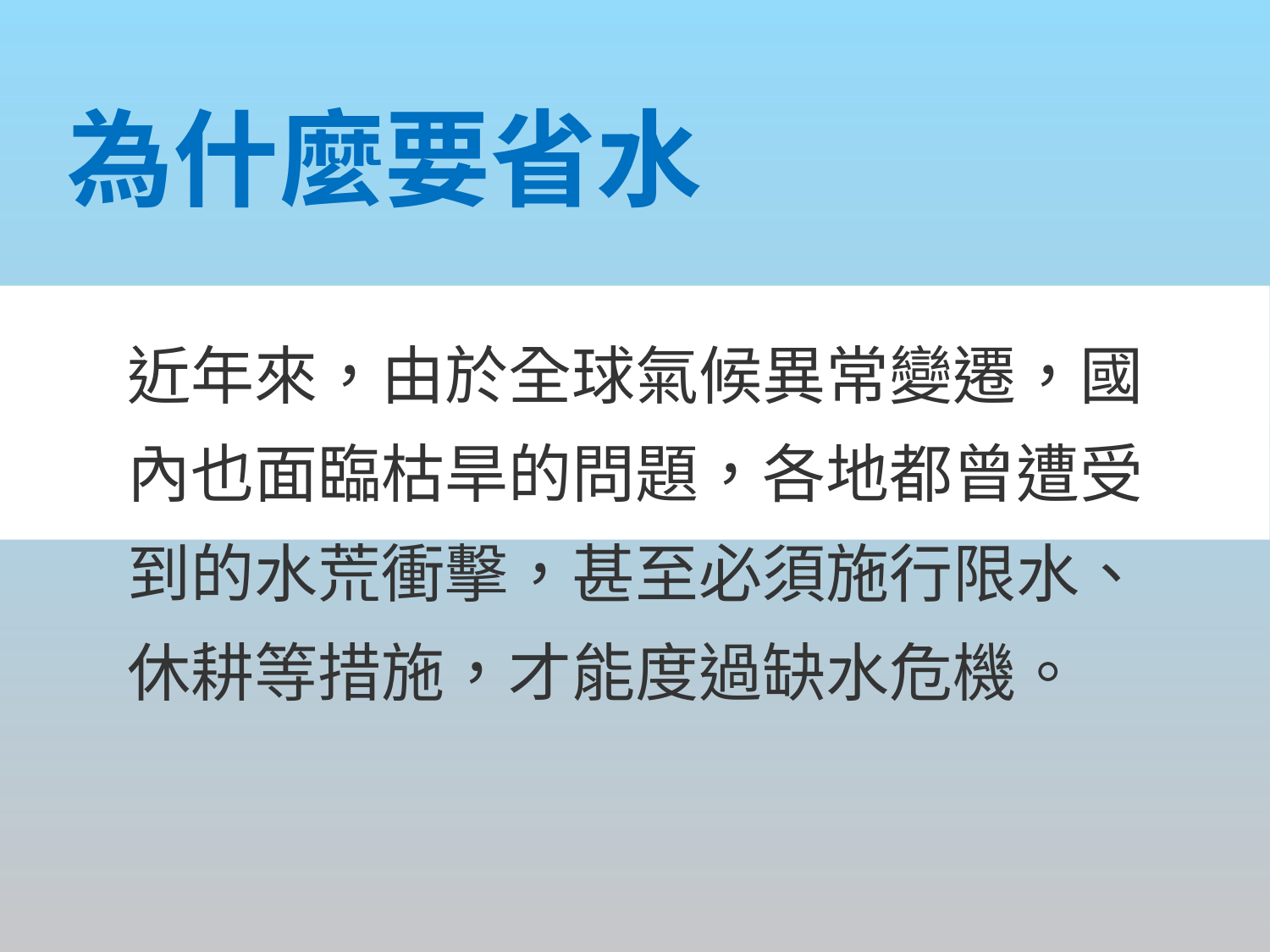

為什麼要省水
近年來，由於全球氣候異常變遷，國內也面臨枯旱的問題，各地都曾遭受到的水荒衝擊，甚至必須施行限水、休耕等措施，才能度過缺水危機。